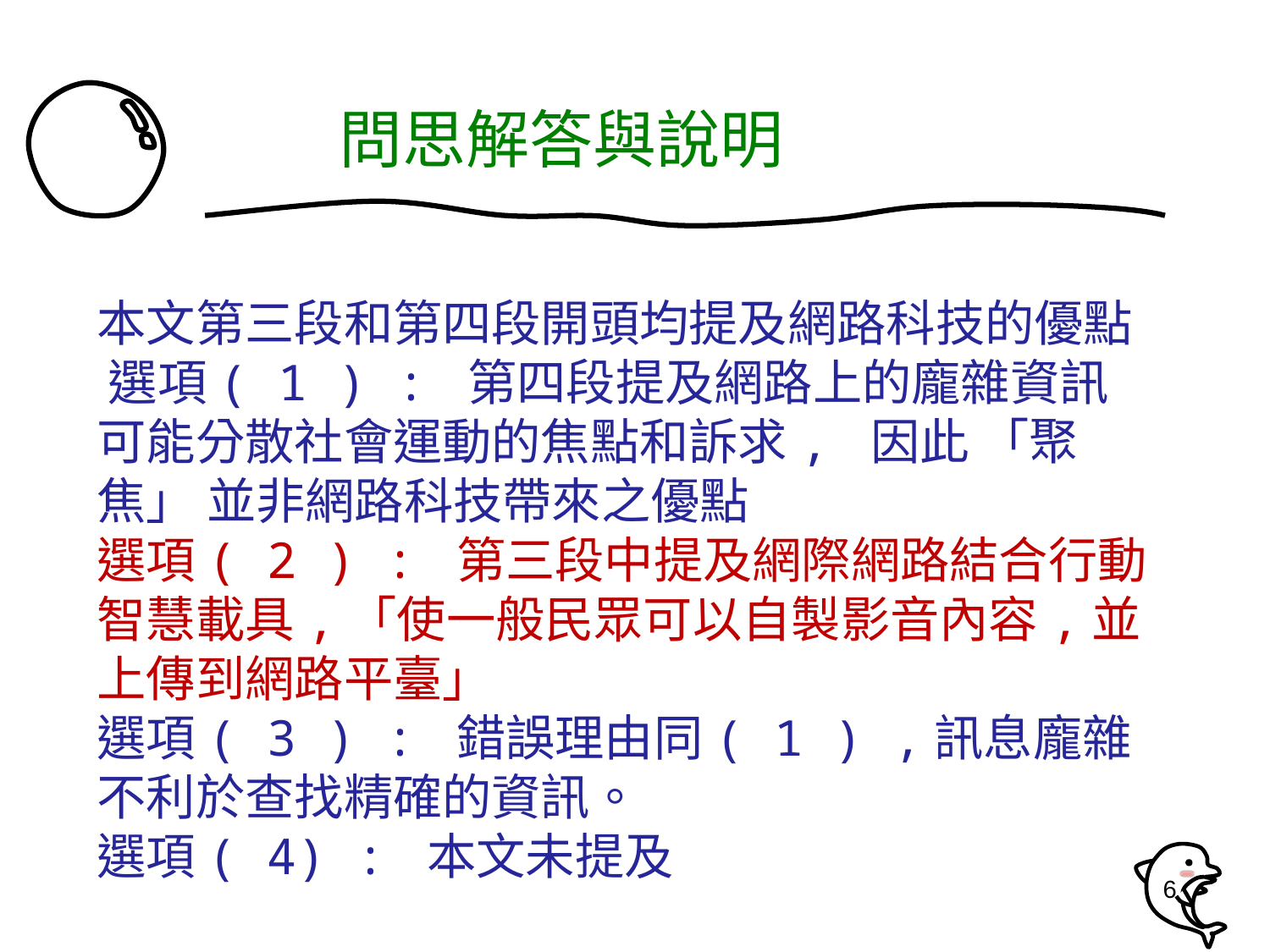

問思解答與說明
# 本文第三段和第四段開頭均提及網路科技的優點 選項( 1 ) : 第四段提及網路上的龐雜資訊可能分散社會運動的焦點和訴求, 因此 「聚焦」 並非網路科技帶來之優點 選項( 2 ) : 第三段中提及網際網路結合行動智慧載具,「使一般民眾可以自製影音內容,並上傳到網路平臺」 選項( 3 ) : 錯誤理由同( 1 ) ,訊息龐雜不利於查找精確的資訊。 選項( 4) : 本文未提及
6